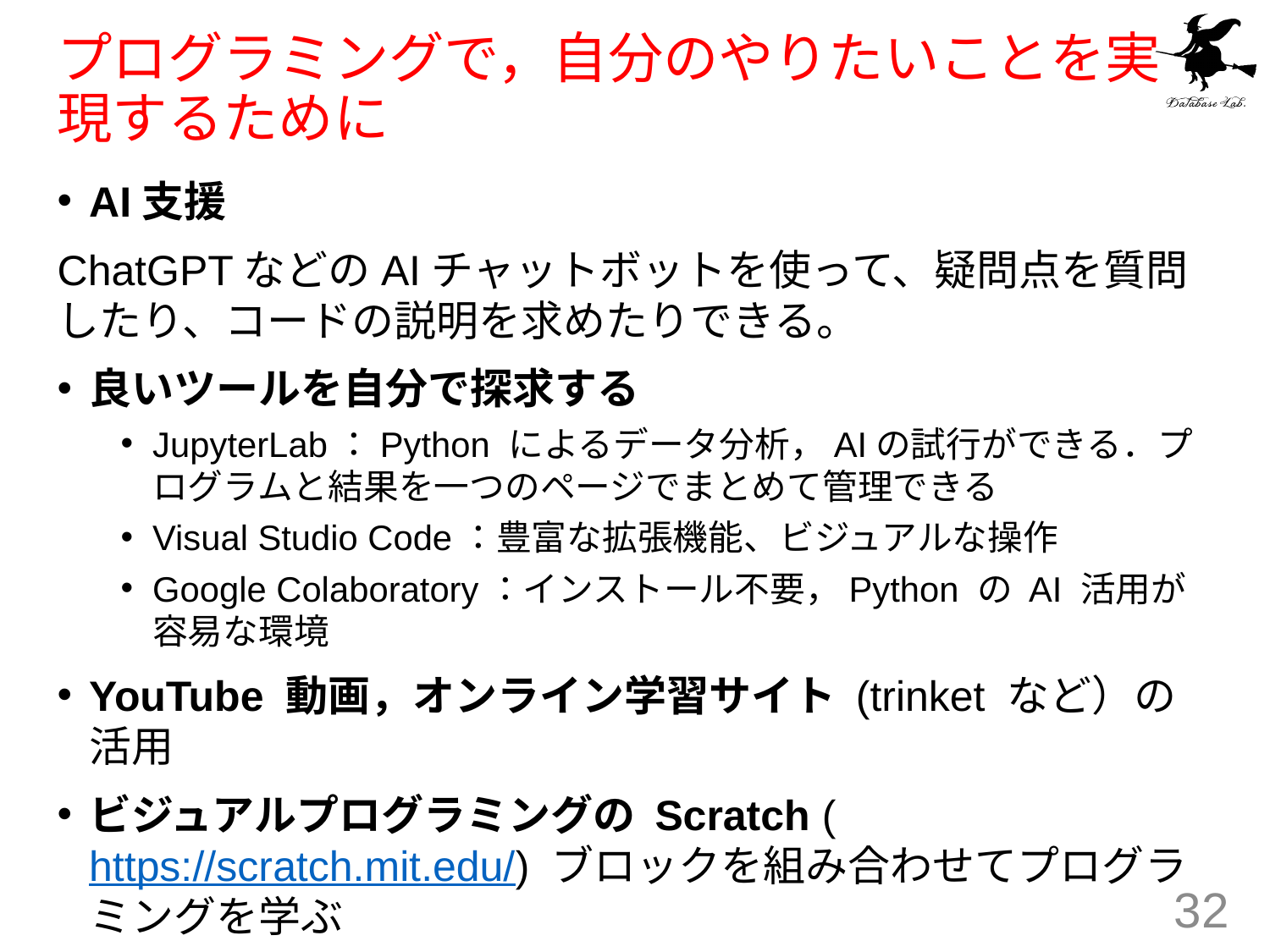

# プログラミングで，自分のやりたいことを実現するために
AI支援
ChatGPTなどのAIチャットボットを使って、疑問点を質問したり、コードの説明を求めたりできる。
良いツールを自分で探求する
JupyterLab：Python によるデータ分析，AIの試行ができる．プログラムと結果を一つのページでまとめて管理できる
Visual Studio Code：豊富な拡張機能、ビジュアルな操作
Google Colaboratory：インストール不要，Python の AI 活用が容易な環境
YouTube 動画，オンライン学習サイト (trinket など）の活用
ビジュアルプログラミングの Scratch (https://scratch.mit.edu/) ブロックを組み合わせてプログラミングを学ぶ
32